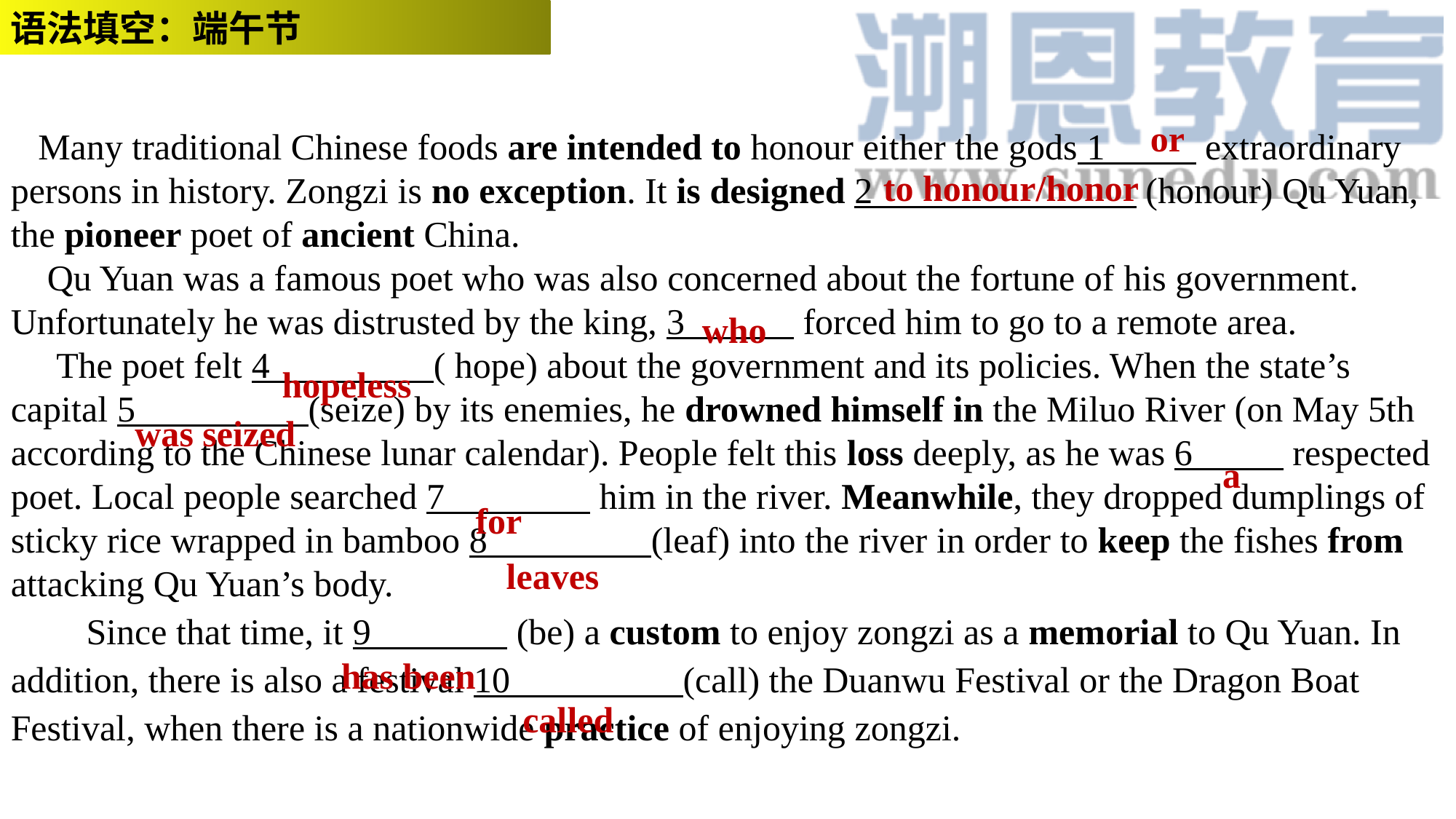

语法填空：端午节
or
   Many traditional Chinese foods are intended to honour either the gods 1           extraordinary persons in history. Zongzi is no exception. It is designed 2                              (honour) Qu Yuan, the pioneer poet of ancient China.    Qu Yuan was a famous poet who was also concerned about the fortune of his government. Unfortunately he was distrusted by the king, 3             forced him to go to a remote area.     The poet felt 4                  ( hope) about the government and its policies. When the state’s capital 5                   (seize) by its enemies, he drowned himself in the Miluo River (on May 5th according to the Chinese lunar calendar). People felt this loss deeply, as he was 6           respected poet. Local people searched 7                 him in the river. Meanwhile, they dropped dumplings of sticky rice wrapped in bamboo 8                  (leaf) into the river in order to keep the fishes from attacking Qu Yuan’s body.      Since that time, it 9                (be) a custom to enjoy zongzi as a memorial to Qu Yuan. In addition, there is also a festival 10                   (call) the Duanwu Festival or the Dragon Boat Festival, when there is a nationwide practice of enjoying zongzi.
to honour/honor
who
hopeless
was seized
a
for
leaves
has been
called